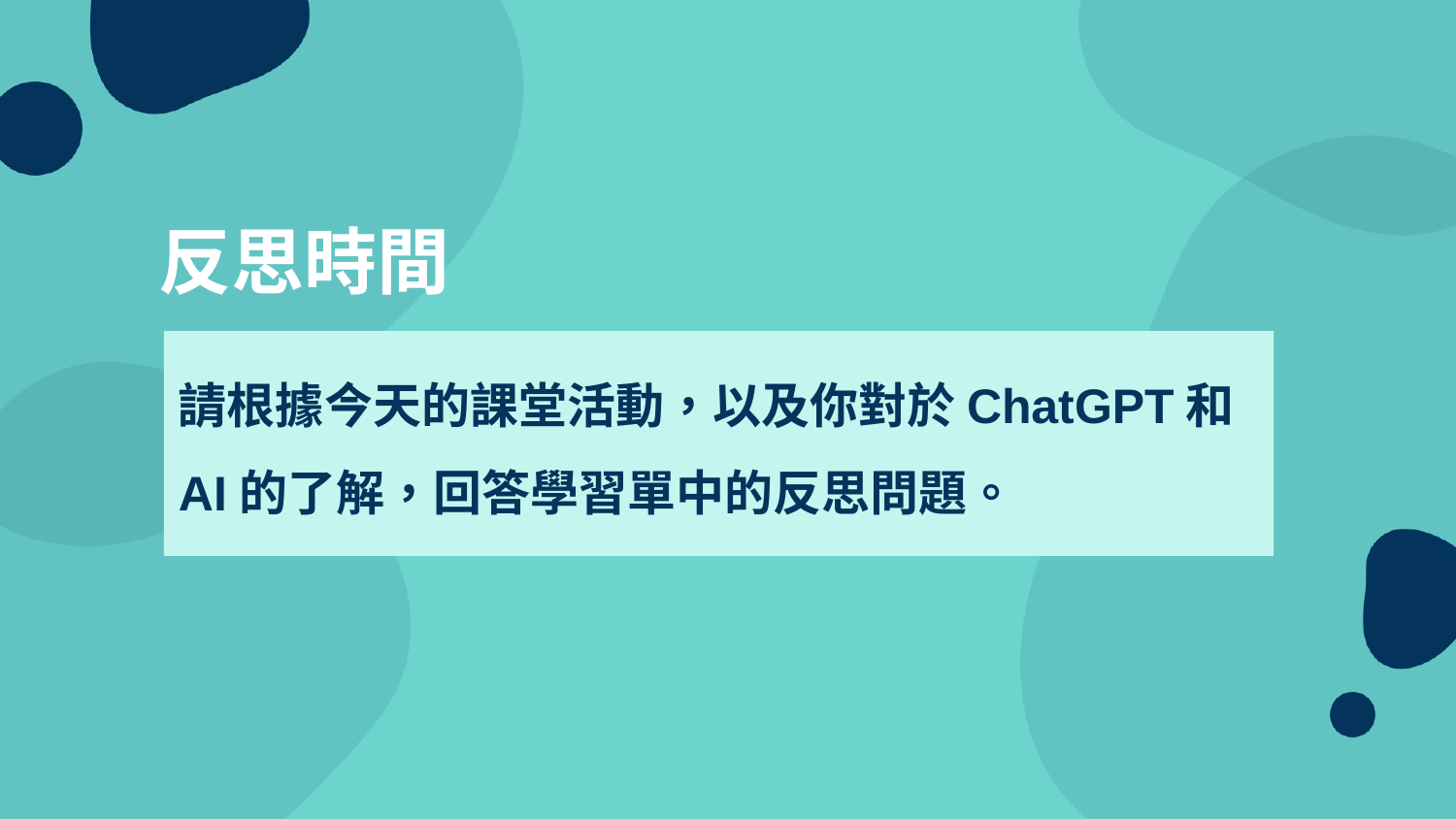

反思時間
請根據今天的課堂活動，以及你對於ChatGPT和AI的了解，回答學習單中的反思問題。